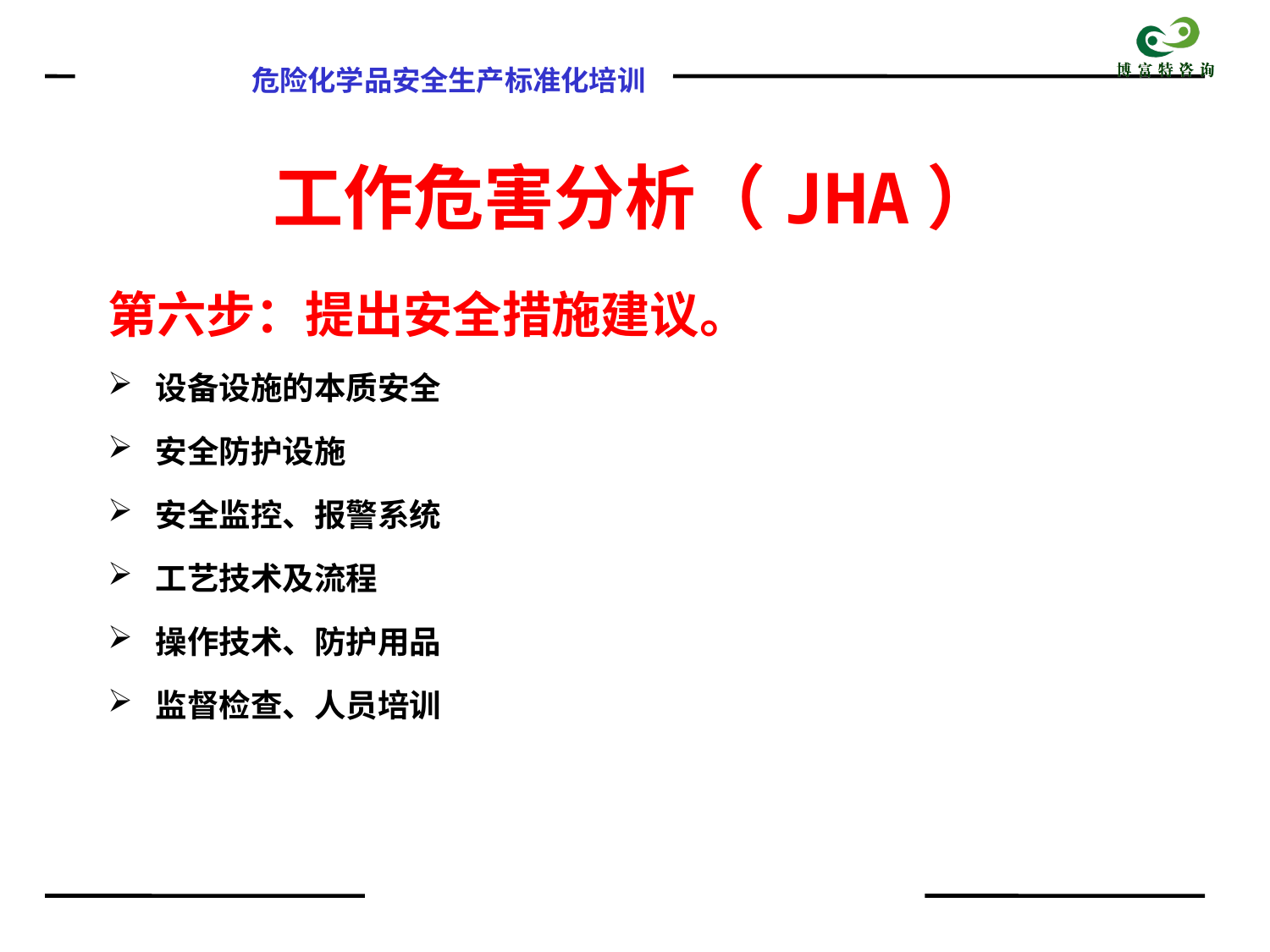

# 工作危害分析（JHA）
第六步：提出安全措施建议。
设备设施的本质安全
安全防护设施
安全监控、报警系统
工艺技术及流程
操作技术、防护用品
监督检查、人员培训